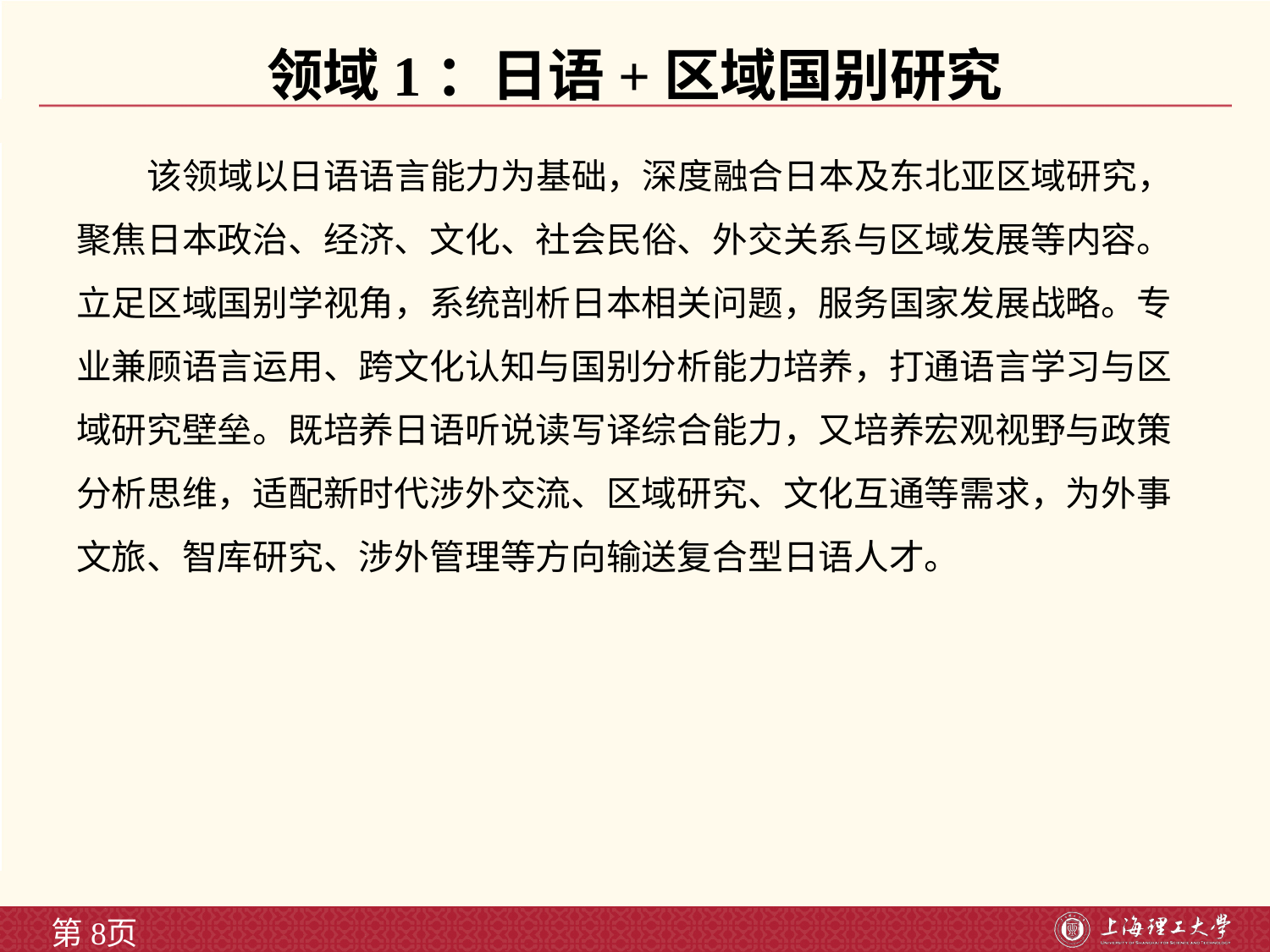

# 领域1：日语+区域国别研究
        该领域以日语语言能力为基础，深度融合日本及东北亚区域研究，聚焦日本政治、经济、文化、社会民俗、外交关系与区域发展等内容。立足区域国别学视角，系统剖析日本相关问题，服务国家发展战略。专业兼顾语言运用、跨文化认知与国别分析能力培养，打通语言学习与区域研究壁垒。既培养日语听说读写译综合能力，又培养宏观视野与政策分析思维，适配新时代涉外交流、区域研究、文化互通等需求，为外事文旅、智库研究、涉外管理等方向输送复合型日语人才。

第8页